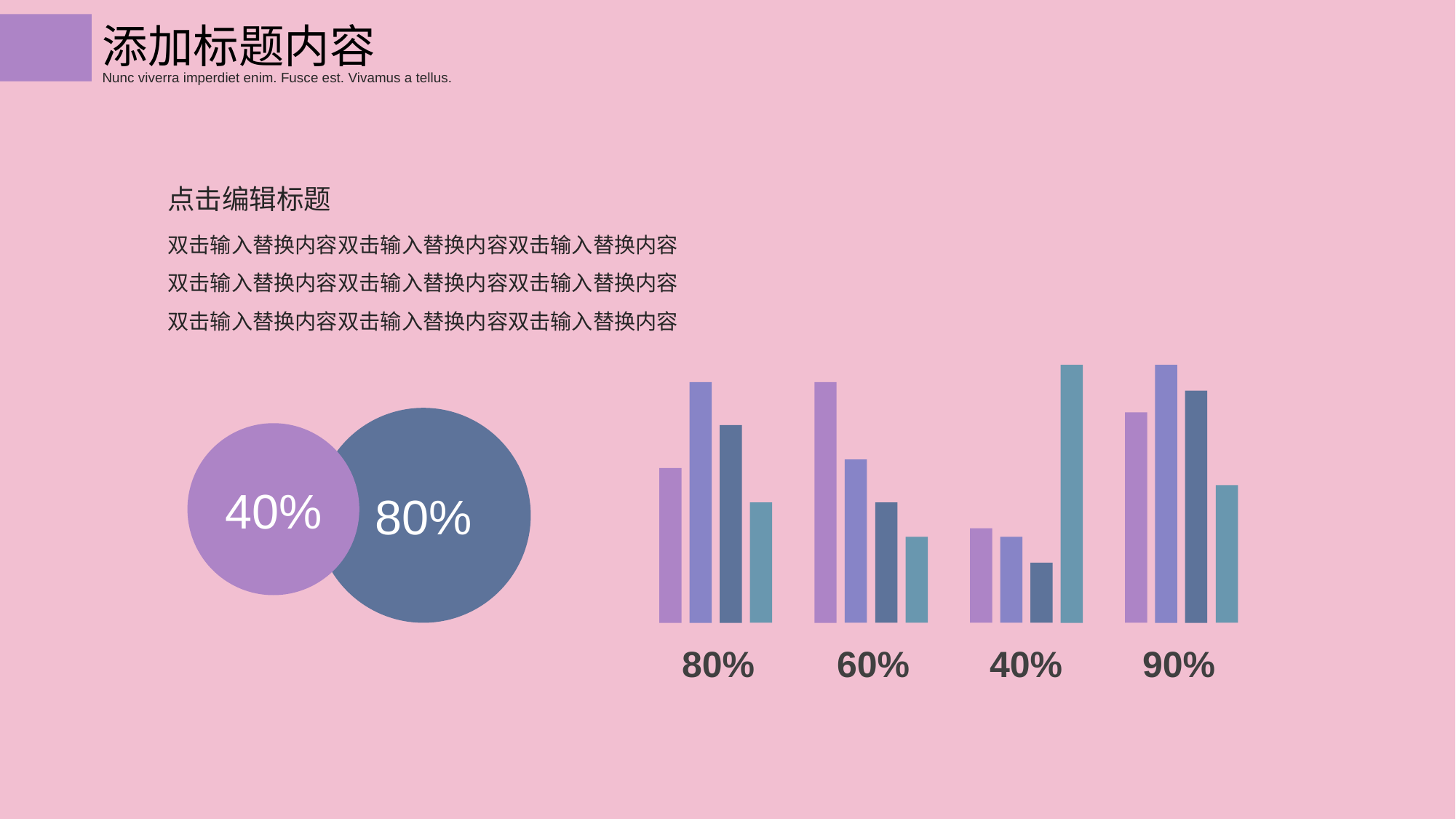

添加标题内容

Nunc viverra imperdiet enim. Fusce est. Vivamus a tellus.
点击编辑标题
双击输入替换内容双击输入替换内容双击输入替换内容
双击输入替换内容双击输入替换内容双击输入替换内容
双击输入替换内容双击输入替换内容双击输入替换内容

80%

40%

80%
60%
40%
90%